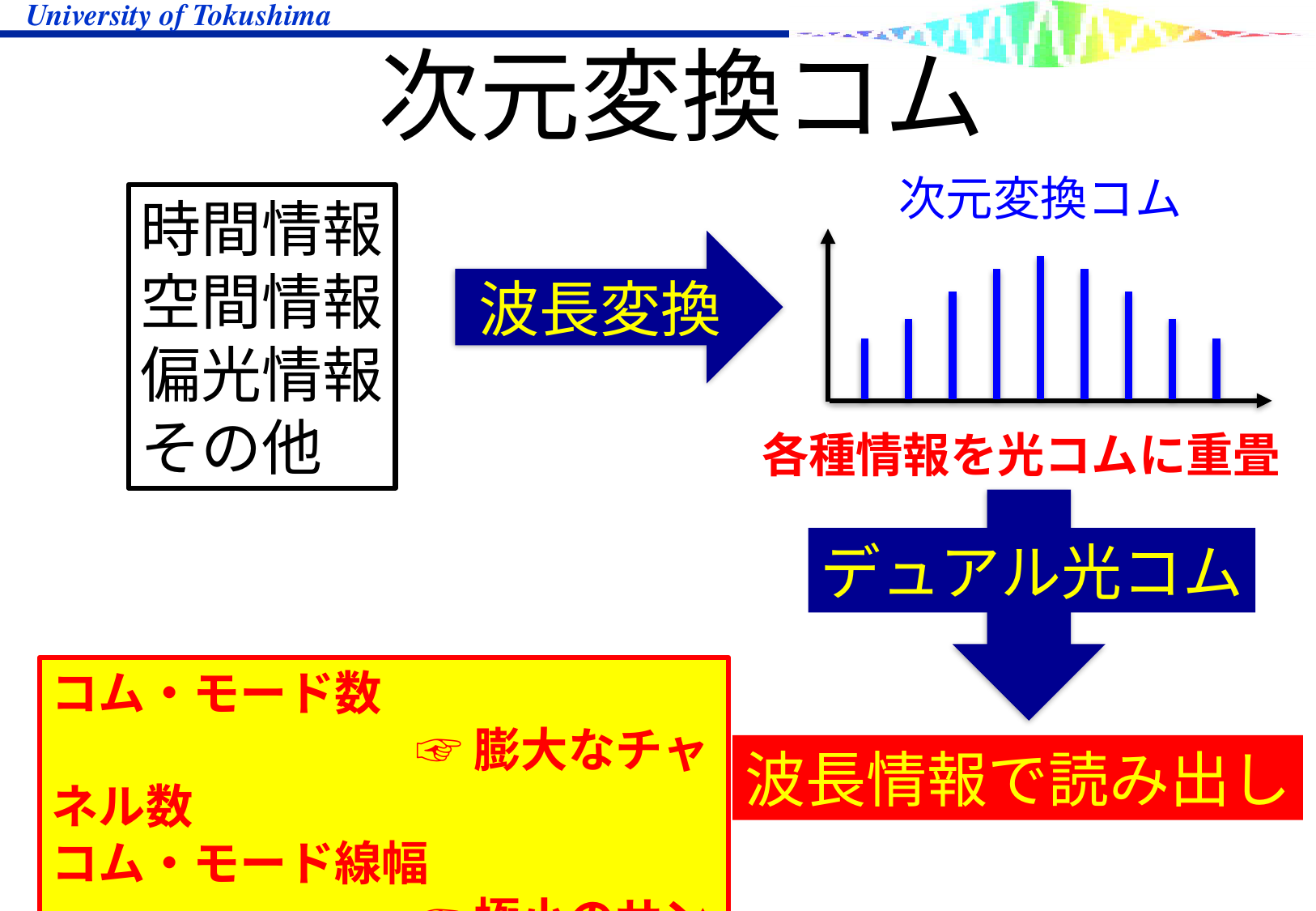

次元変換コム
次元変換コム
時間情報
空間情報
偏光情報
その他
波長変換
各種情報を光コムに重畳
デュアル光コム

コム・モード数
			☞膨大なチャネル数
コム・モード線幅
			☞極小のサンプリング幅
波長情報で読み出し